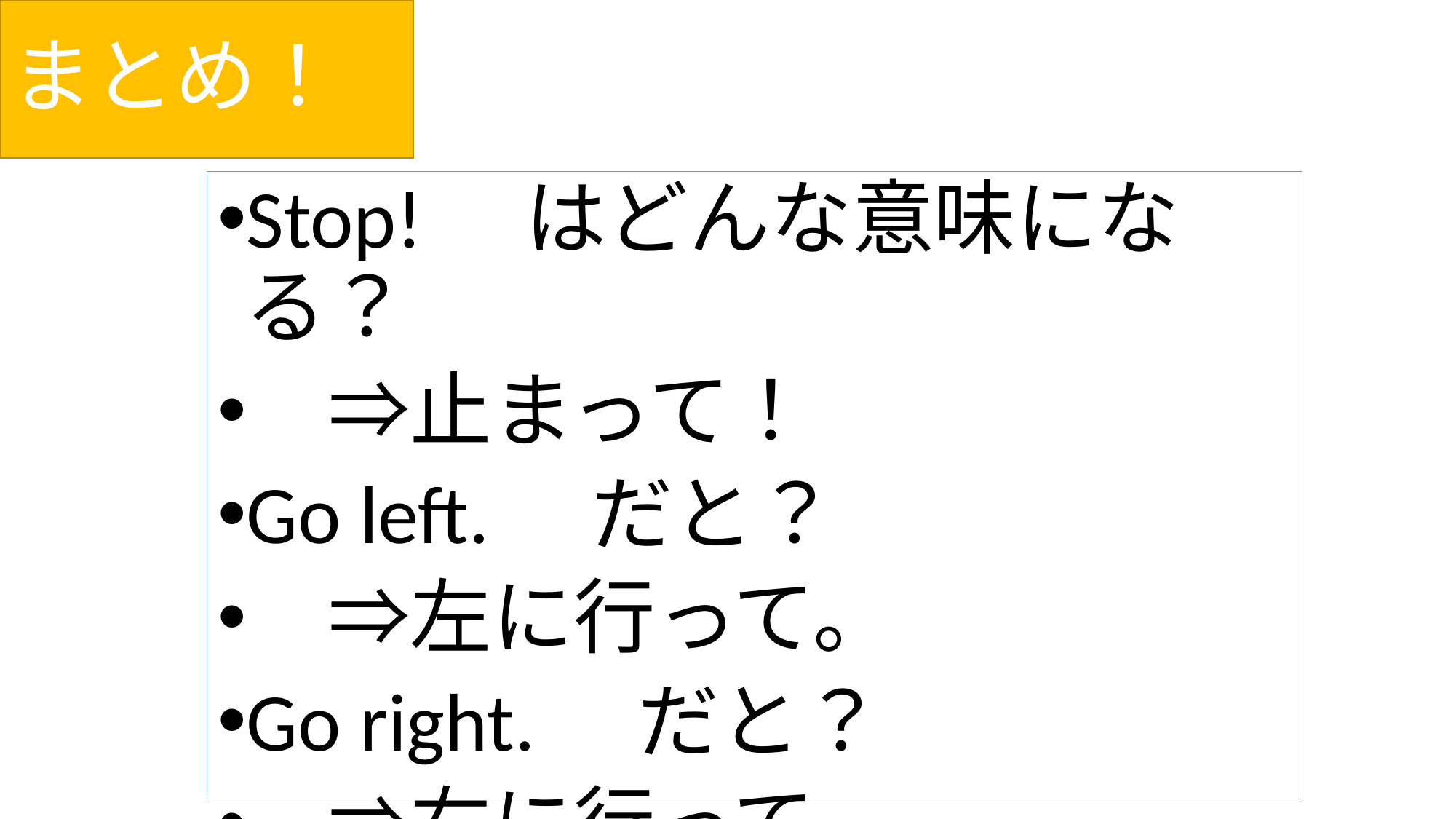

# まとめ！
Stop!　はどんな意味になる？
　⇒止まって！
Go left.　だと？
　⇒左に行って。
Go right.　だと？
　⇒右に行って。